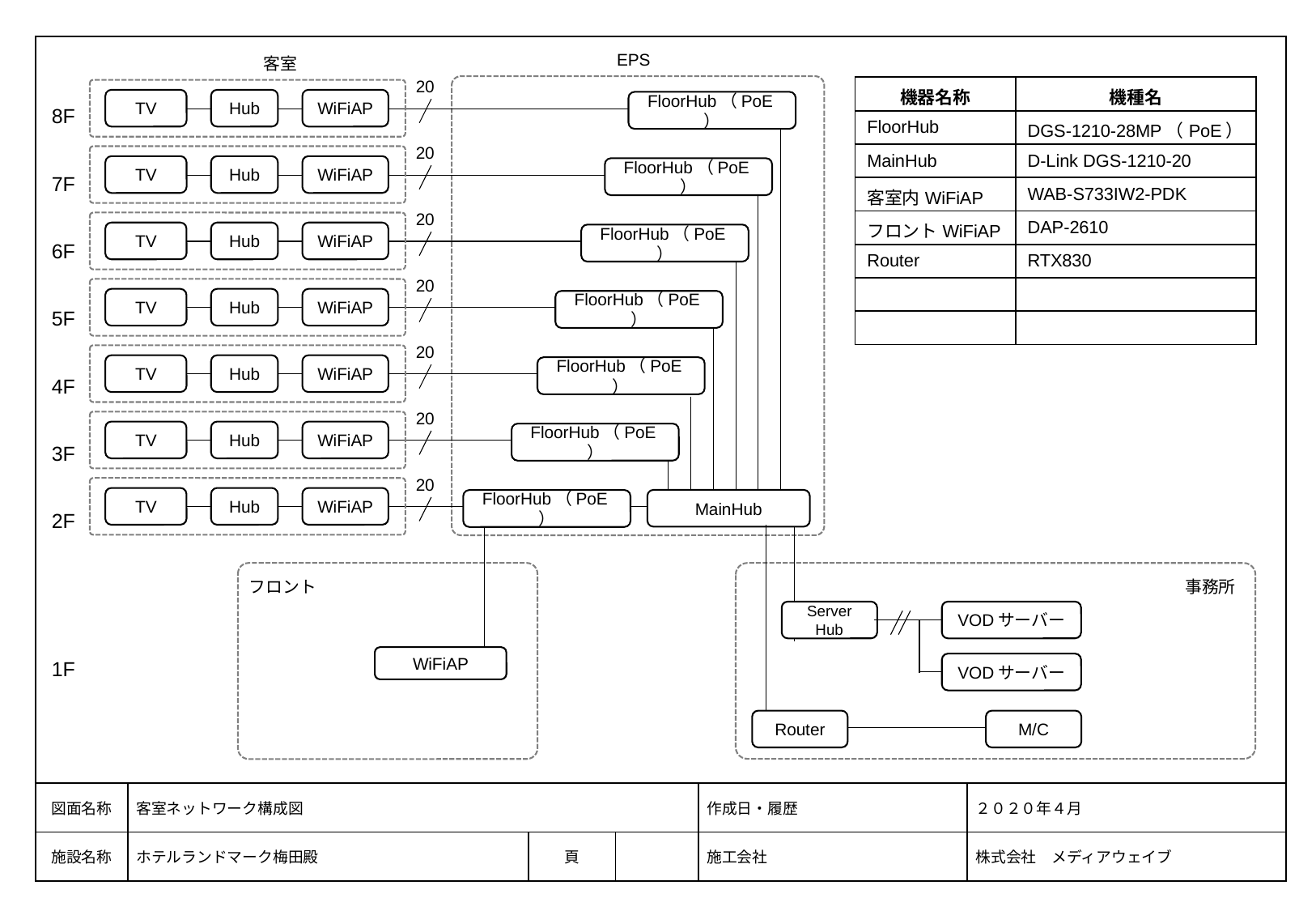

EPS
客室
8F
7F
6F
5F
4F
3F
2F
20

| 機器名称 | 機種名 |
| --- | --- |
| FloorHub | DGS-1210-28MP（PoE） |
| MainHub | D-Link DGS-1210-20 |
| 客室内WiFiAP | WAB-S733IW2-PDK |
| フロントWiFiAP | DAP-2610 |
| Router | RTX830 |
|  |  |
|  |  |

TV
Hub
WiFiAP
FloorHub（PoE）
20

TV
Hub
WiFiAP
FloorHub（PoE）
20

TV
Hub
WiFiAP
FloorHub（PoE）
20

TV
Hub
WiFiAP
FloorHub（PoE）
20

TV
Hub
WiFiAP
FloorHub（PoE）
20

TV
Hub
WiFiAP
FloorHub（PoE）
20

TV
Hub
WiFiAP
MainHub
FloorHub（PoE）

フロント
事務所
Server
Hub
VODサーバー
1F
WiFiAP
VODサーバー
Router
M/C